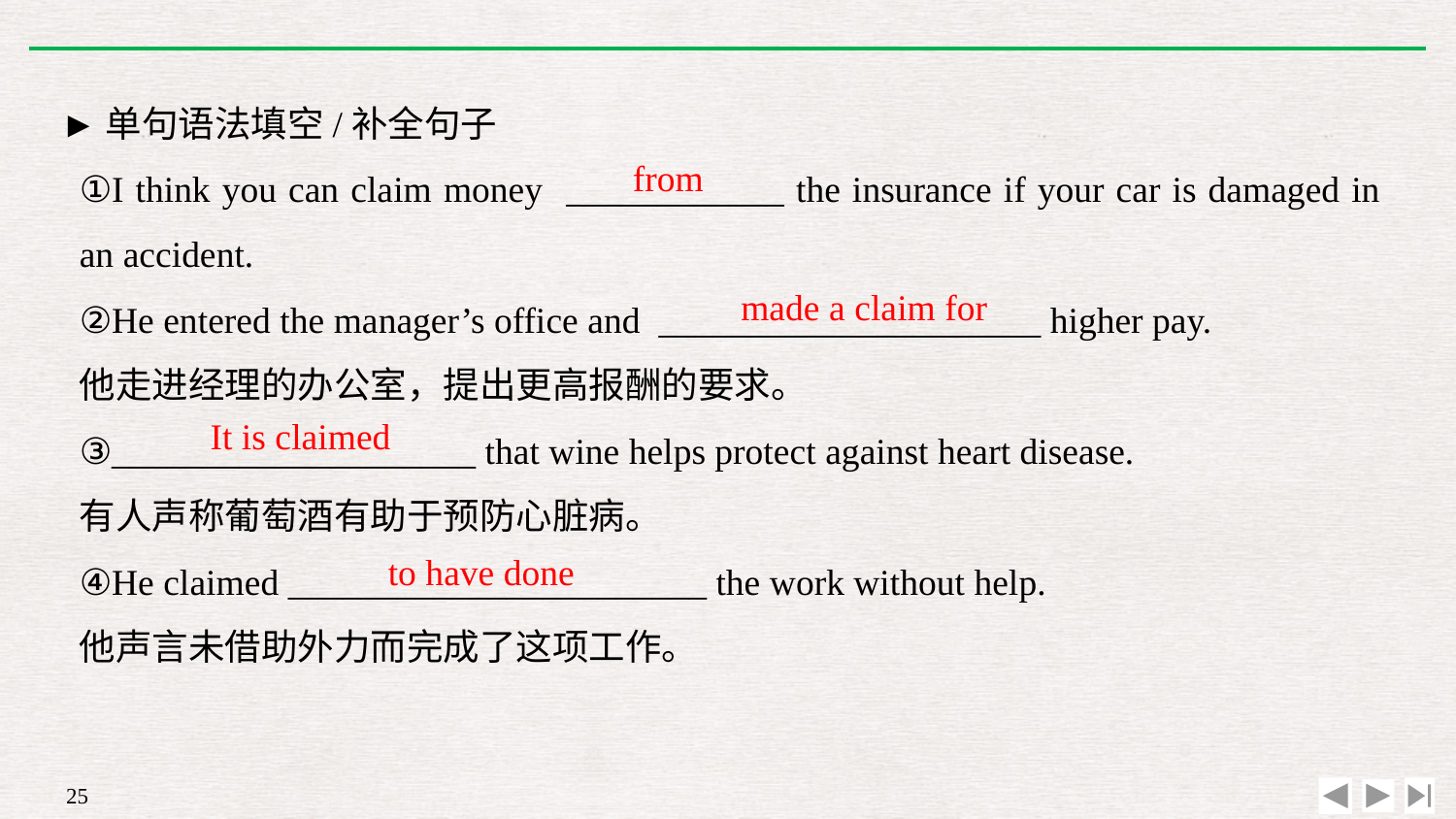

►单句语法填空/补全句子
①I think you can claim money  ____________ the insurance if your car is damaged in an accident.
②He entered the manager’s office and  _____________________ higher pay.
他走进经理的办公室，提出更高报酬的要求。
③____________________ that wine helps protect against heart disease.
有人声称葡萄酒有助于预防心脏病。
④He claimed _______________________ the work without help.
他声言未借助外力而完成了这项工作。
from
made a claim for
It is claimed
to have done